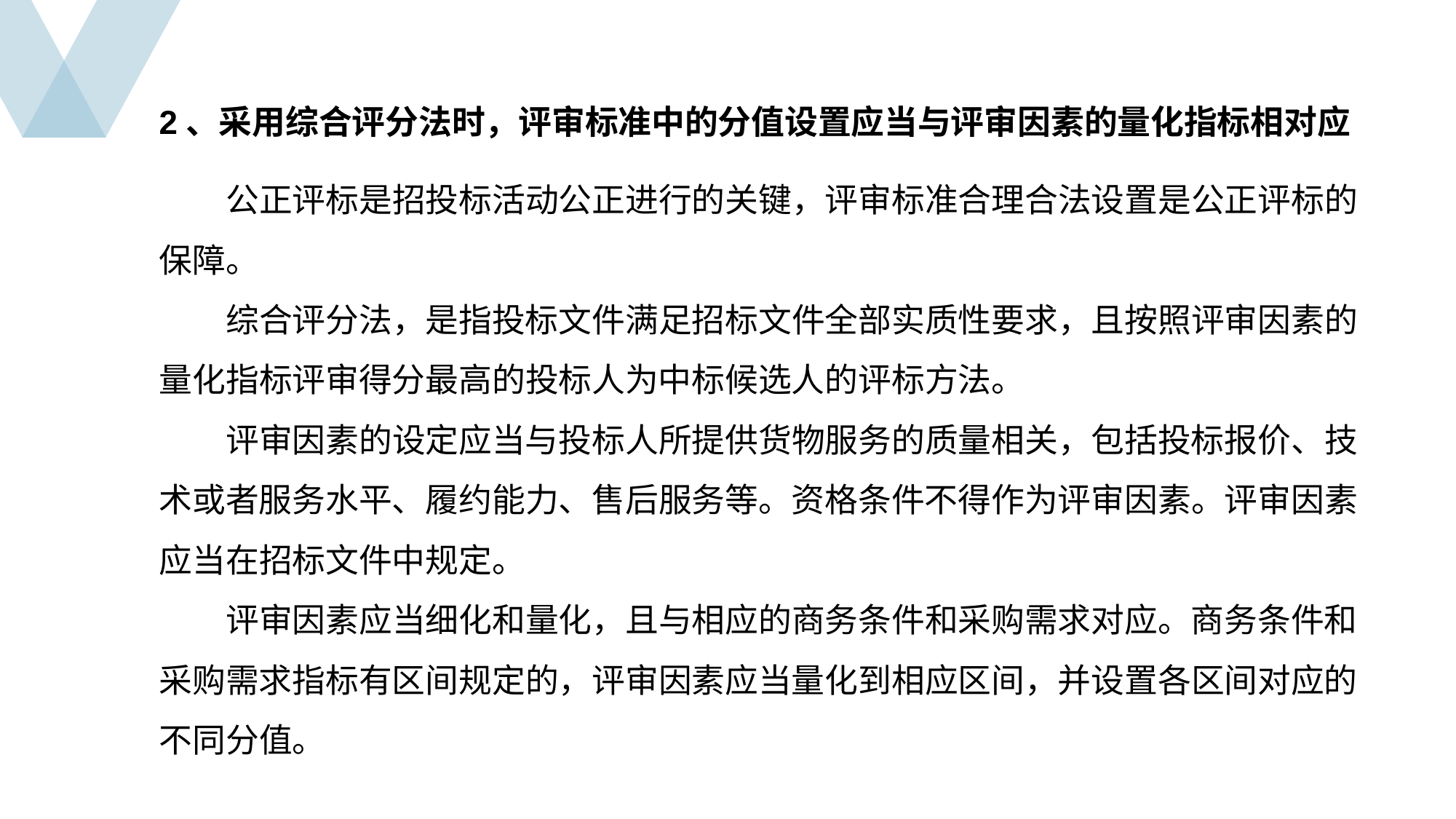

2、采用综合评分法时，评审标准中的分值设置应当与评审因素的量化指标相对应
公正评标是招投标活动公正进行的关键，评审标准合理合法设置是公正评标的保障。
综合评分法，是指投标文件满足招标文件全部实质性要求，且按照评审因素的量化指标评审得分最高的投标人为中标候选人的评标方法。
评审因素的设定应当与投标人所提供货物服务的质量相关，包括投标报价、技术或者服务水平、履约能力、售后服务等。资格条件不得作为评审因素。评审因素应当在招标文件中规定。
评审因素应当细化和量化，且与相应的商务条件和采购需求对应。商务条件和采购需求指标有区间规定的，评审因素应当量化到相应区间，并设置各区间对应的不同分值。